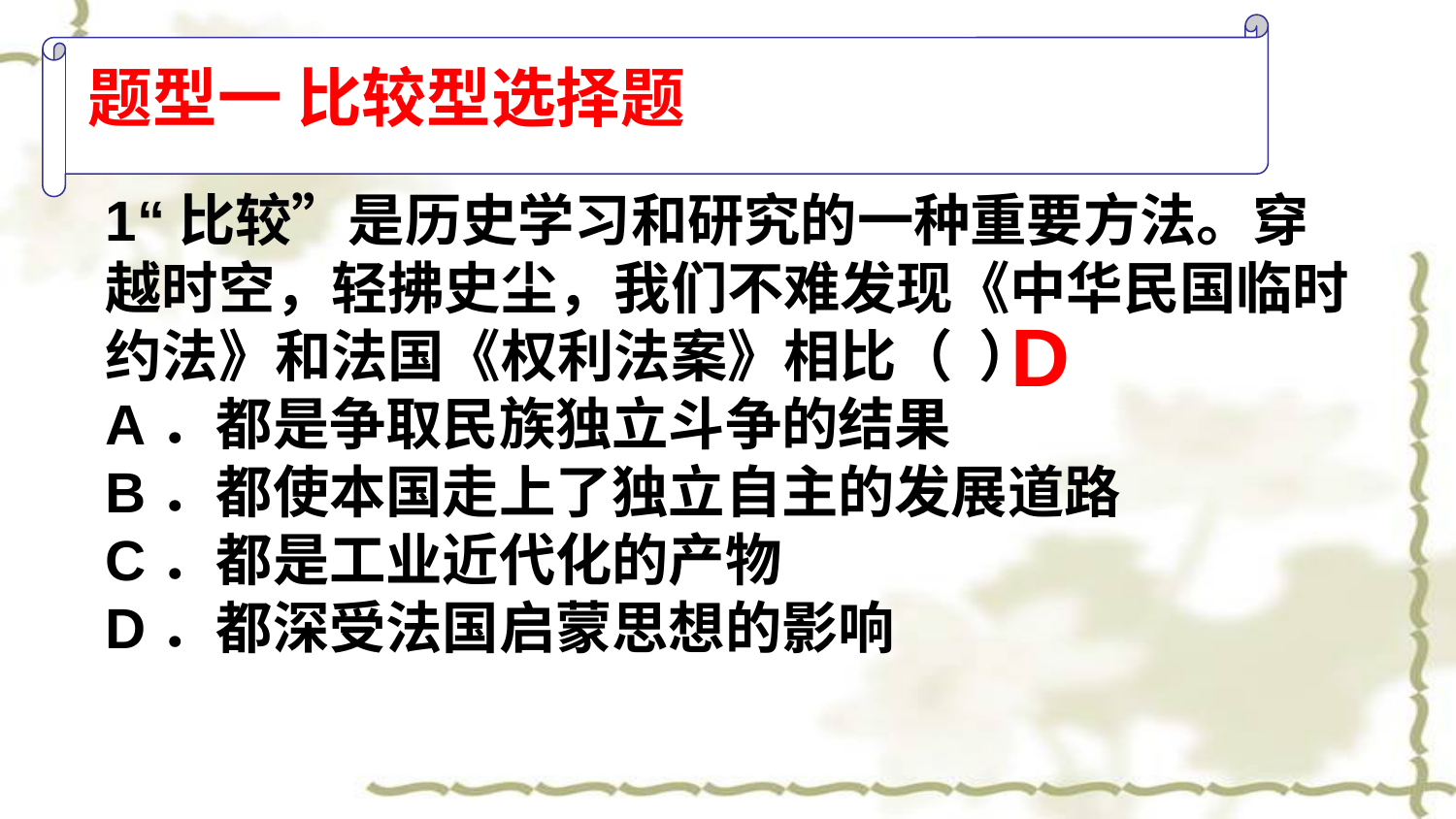

# 题型一 比较型选择题
1“比较”是历史学习和研究的一种重要方法。穿越时空，轻拂史尘，我们不难发现《中华民国临时约法》和法国《权利法案》相比（  ）
A．都是争取民族独立斗争的结果
B．都使本国走上了独立自主的发展道路
C．都是工业近代化的产物
D．都深受法国启蒙思想的影响
D